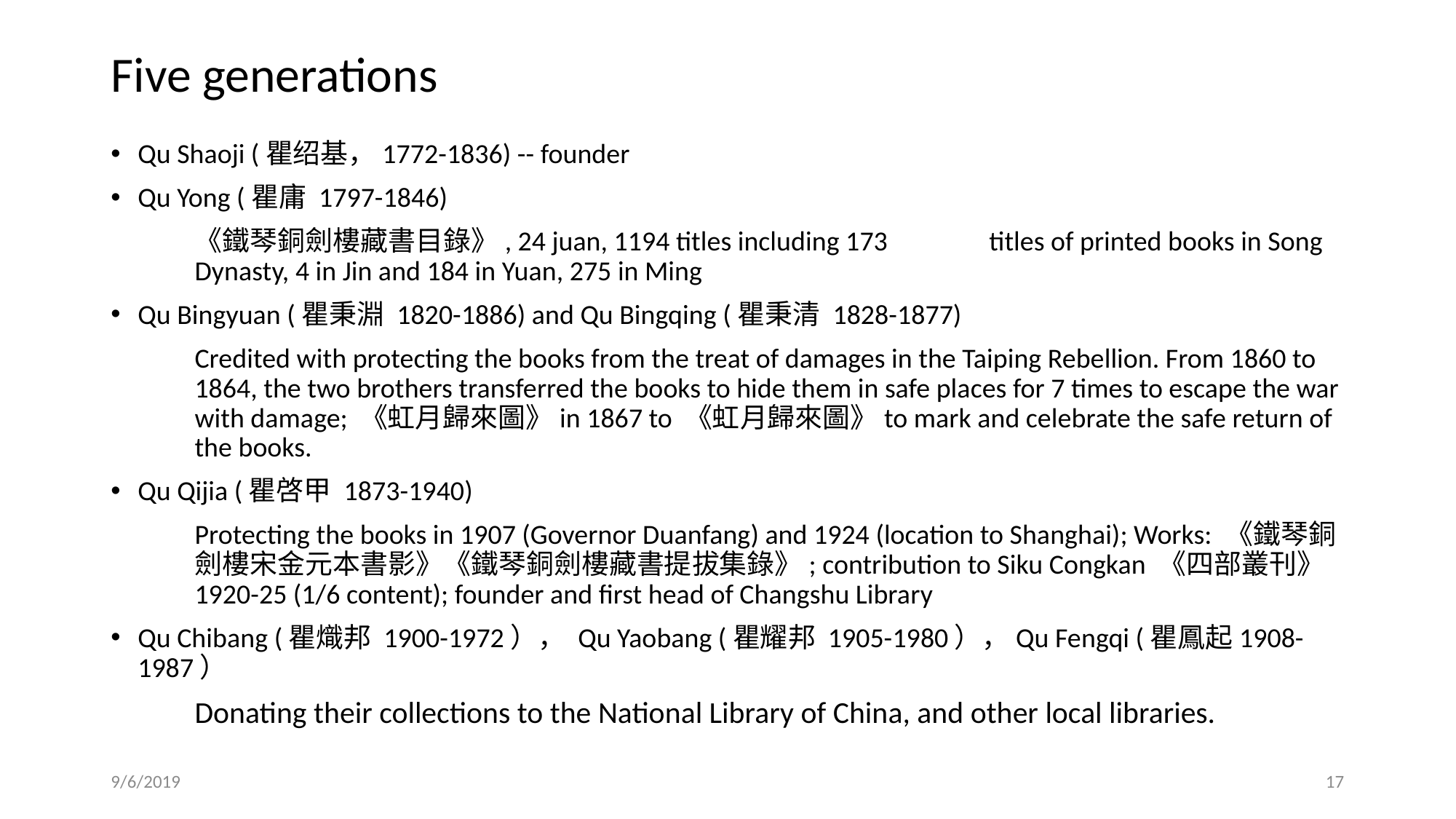

# Five generations
Qu Shaoji (瞿绍基，1772-1836) -- founder
Qu Yong (瞿庸 1797-1846)
《鐵琴銅劍樓藏書目錄》, 24 juan, 1194 titles including 173 	titles of printed books in Song Dynasty, 4 in Jin and 184 in Yuan, 275 in Ming
Qu Bingyuan (瞿秉淵 1820-1886) and Qu Bingqing (瞿秉清 1828-1877)
Credited with protecting the books from the treat of damages in the Taiping Rebellion. From 1860 to 1864, the two brothers transferred the books to hide them in safe places for 7 times to escape the war with damage; 《虹月歸來圖》in 1867 to 《虹月歸來圖》to mark and celebrate the safe return of the books.
Qu Qijia (瞿啓甲 1873-1940)
Protecting the books in 1907 (Governor Duanfang) and 1924 (location to Shanghai); Works: 《鐵琴銅劍樓宋金元本書影》《鐵琴銅劍樓藏書提拔集錄》; contribution to Siku Congkan 《四部叢刊》1920-25 (1/6 content); founder and first head of Changshu Library
Qu Chibang (瞿熾邦 1900-1972）， Qu Yaobang (瞿耀邦 1905-1980），Qu Fengqi (瞿鳳起1908-1987）
Donating their collections to the National Library of China, and other local libraries.

9/6/2019
17